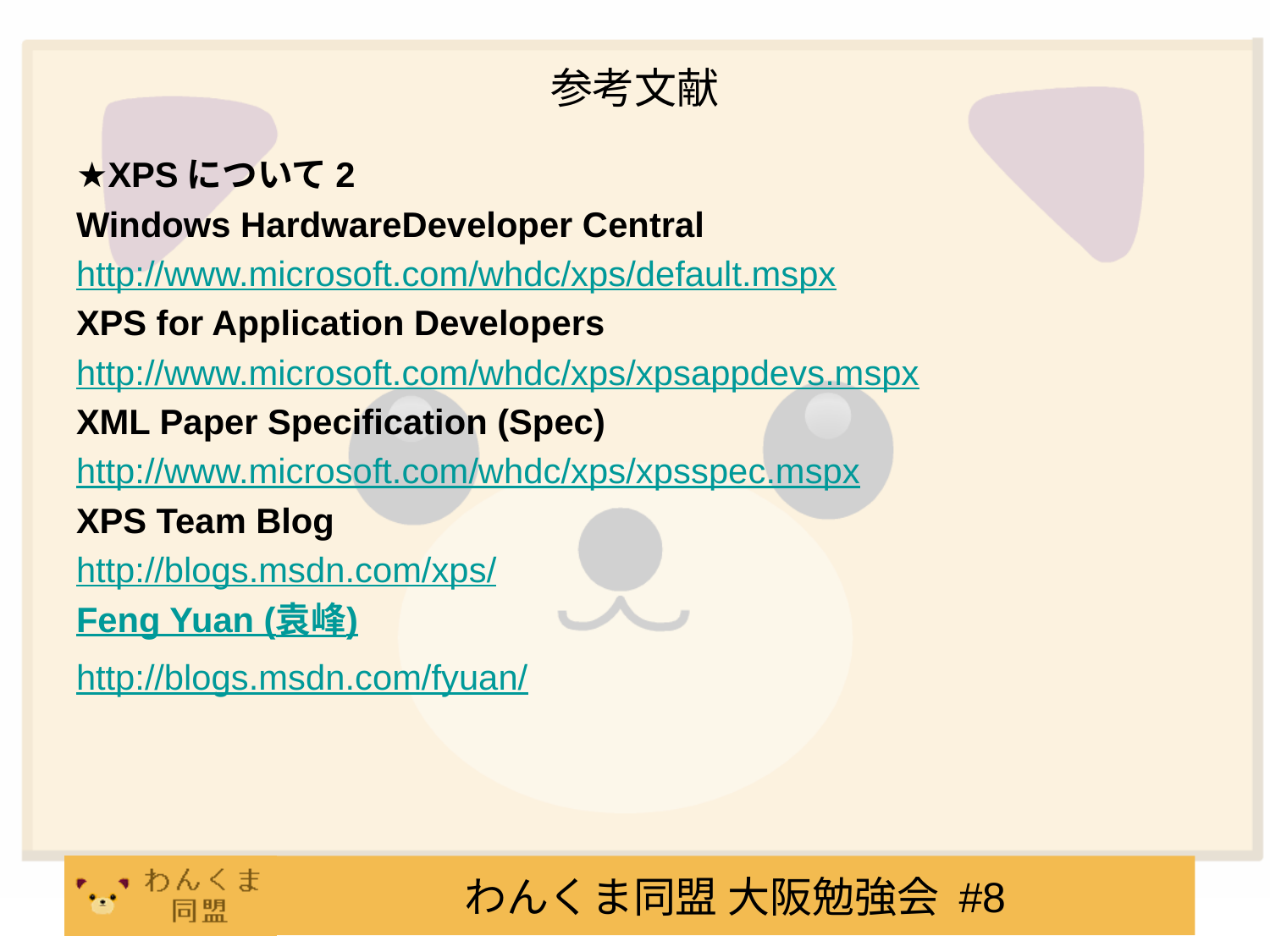

# 参考文献
★XPSについて2
Windows HardwareDeveloper Central
http://www.microsoft.com/whdc/xps/default.mspx
XPS for Application Developers
http://www.microsoft.com/whdc/xps/xpsappdevs.mspx
XML Paper Specification (Spec)
http://www.microsoft.com/whdc/xps/xpsspec.mspx
XPS Team Blog
http://blogs.msdn.com/xps/
Feng Yuan (袁峰)
http://blogs.msdn.com/fyuan/